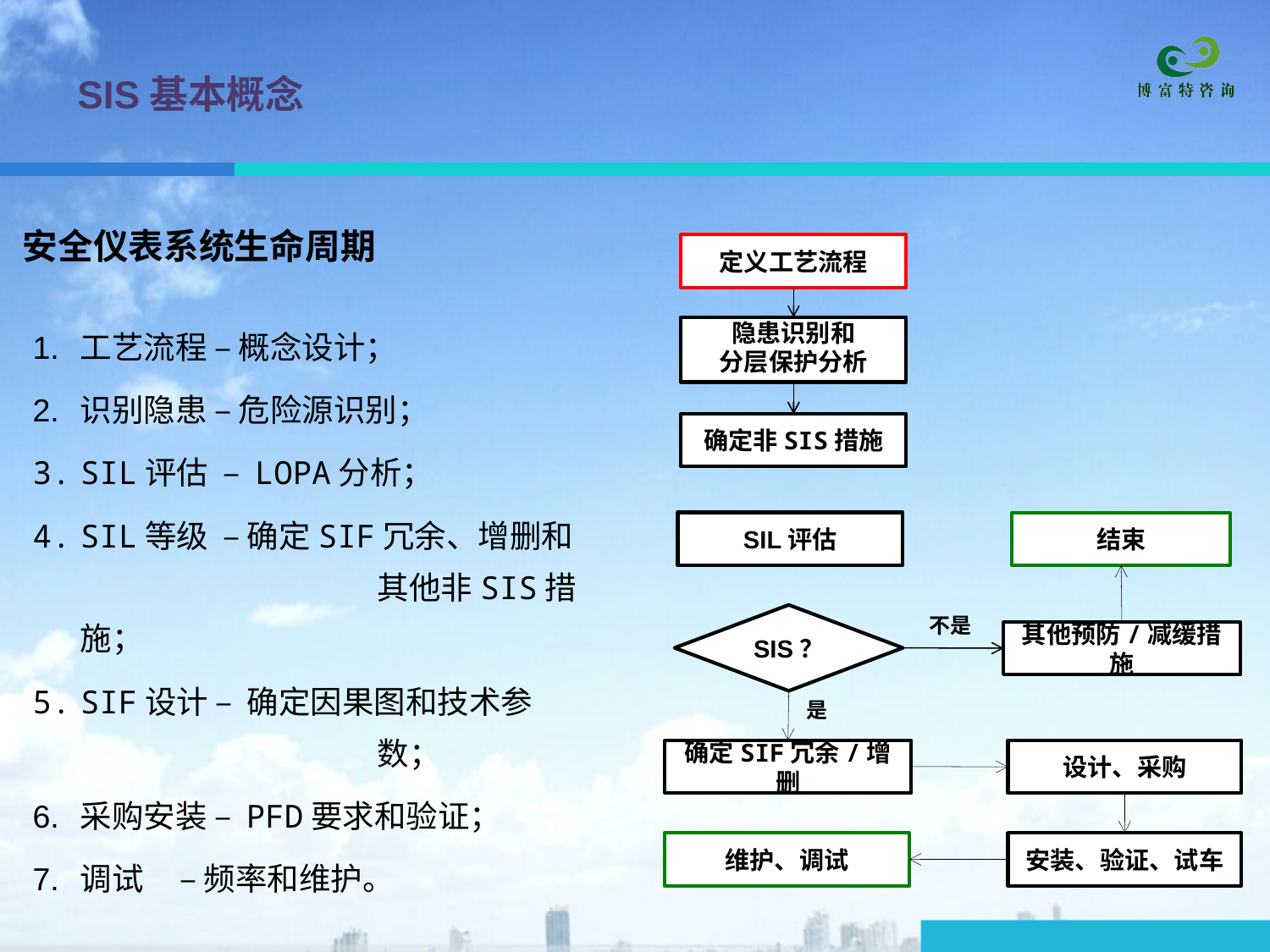

SIS基本概念
安全仪表系统生命周期
定义工艺流程
隐患识别和
分层保护分析
确定非SIS措施
SIL评估
结束
SIS？
不是
其他预防/减缓措施
是
确定SIF冗余/增删
设计、采购
维护、调试
安装、验证、试车
工艺流程 – 概念设计；
识别隐患 – 危险源识别；
SIL评估  – LOPA分析；
SIL等级  – 确定SIF冗余、增删和	    	      其他非SIS措施；
SIF设计 –  确定因果图和技术参		      数；
采购安装 – PFD要求和验证；
调试     – 频率和维护。